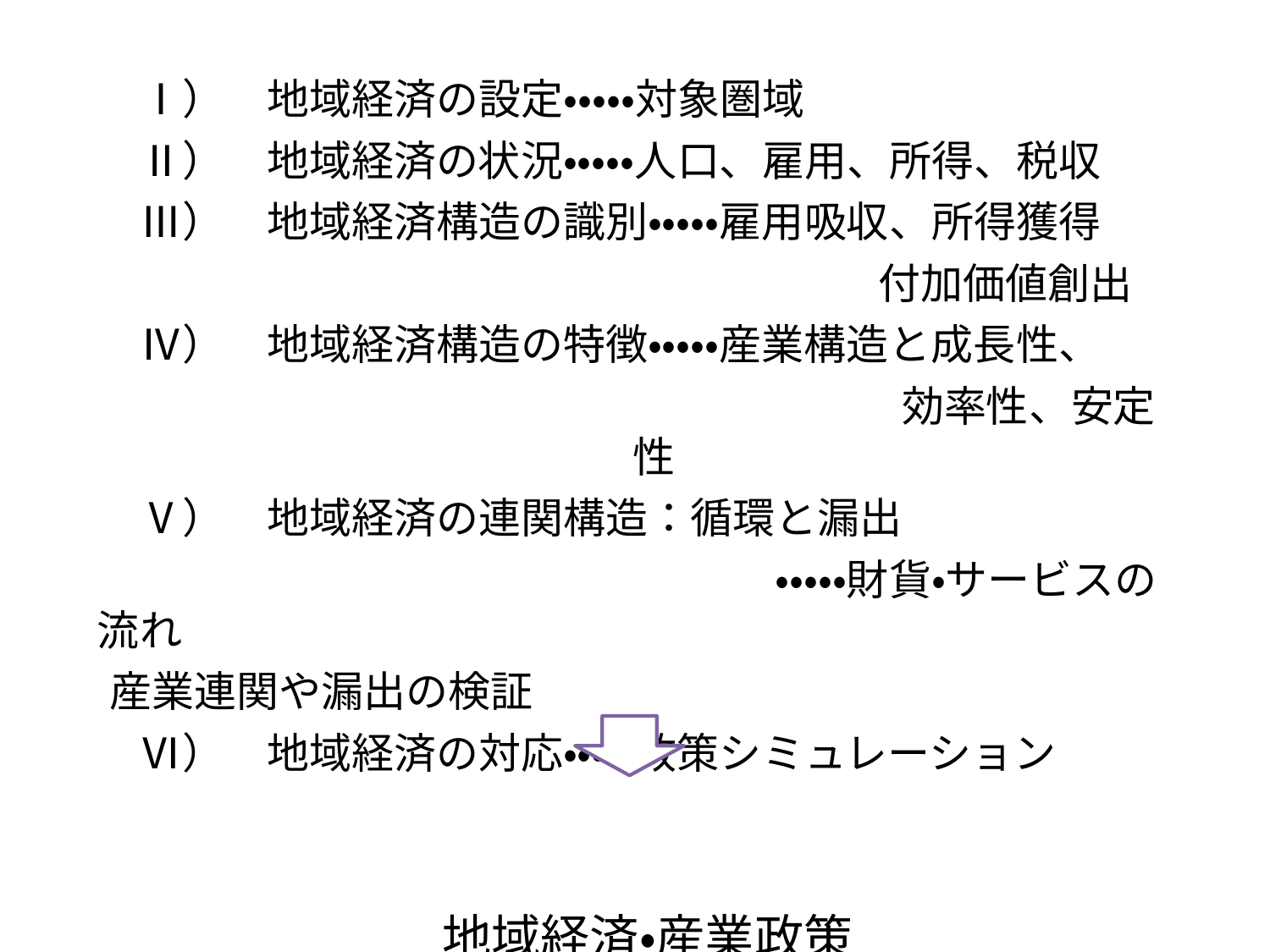

Ⅰ）　地域経済の設定・・・・・対象圏域
　Ⅱ）　地域経済の状況・・・・・人口、雇用、所得、税収
　Ⅲ）　地域経済構造の識別・・・・・雇用吸収、所得獲得
　　　　　　　　　　　　　　　　　  　付加価値創出
　Ⅳ）　地域経済構造の特徴・・・・・産業構造と成長性、
　　　　　　　　　　　　　　　　　　　効率性、安定性
　Ⅴ）　地域経済の連関構造：循環と漏出
　　　　　　　　　　　　　　　　・・・・・財貨・サービスの流れ
産業連関や漏出の検証
　Ⅵ）　地域経済の対応・・・・・政策シミュレーション

地域経済・産業政策